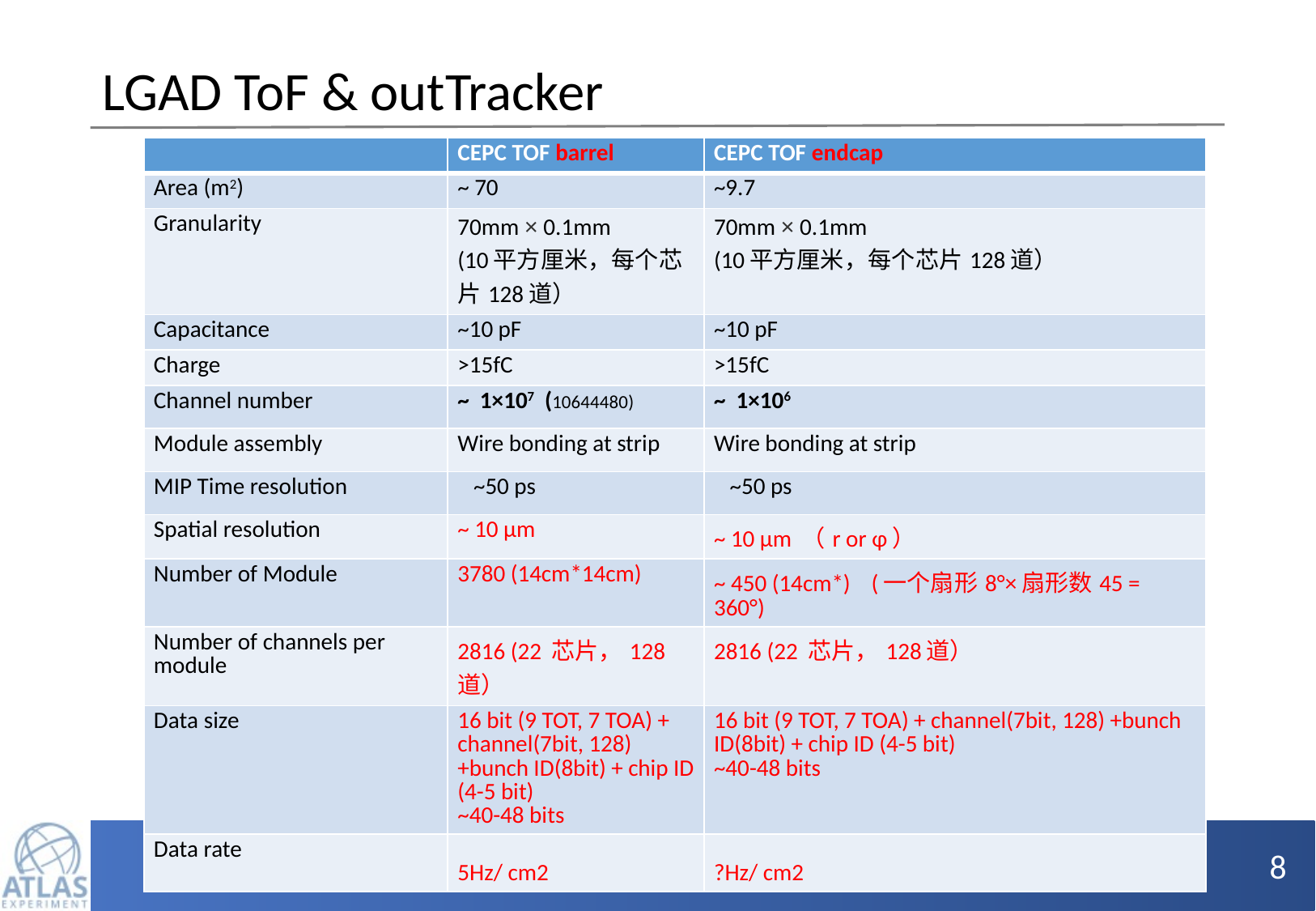

# LGAD ToF & outTracker
|  | CEPC TOF barrel | CEPC TOF endcap |
| --- | --- | --- |
| Area (m2) | ~ 70 | ~9.7 |
| Granularity | 70mm × 0.1mm (10平方厘米，每个芯片128道） | 70mm × 0.1mm (10平方厘米，每个芯片128道） |
| Capacitance | ~10 pF | ~10 pF |
| Charge | >15fC | >15fC |
| Channel number | ~ 1×107 (10644480) | ~ 1×106 |
| Module assembly | Wire bonding at strip | Wire bonding at strip |
| MIP Time resolution | ~50 ps | ~50 ps |
| Spatial resolution | ~ 10 μm | ~ 10 μm （r or φ） |
| Number of Module | 3780 (14cm\*14cm) | ~ 450 (14cm\*) (一个扇形8°×扇形数45 = 360°) |
| Number of channels per module | 2816 (22 芯片，128道） | 2816 (22 芯片，128道） |
| Data size | 16 bit (9 TOT, 7 TOA) + channel(7bit, 128) +bunch ID(8bit) + chip ID (4-5 bit) ~40-48 bits | 16 bit (9 TOT, 7 TOA) + channel(7bit, 128) +bunch ID(8bit) + chip ID (4-5 bit) ~40-48 bits |
| Data rate | 5Hz/ cm2 | ?Hz/ cm2 |